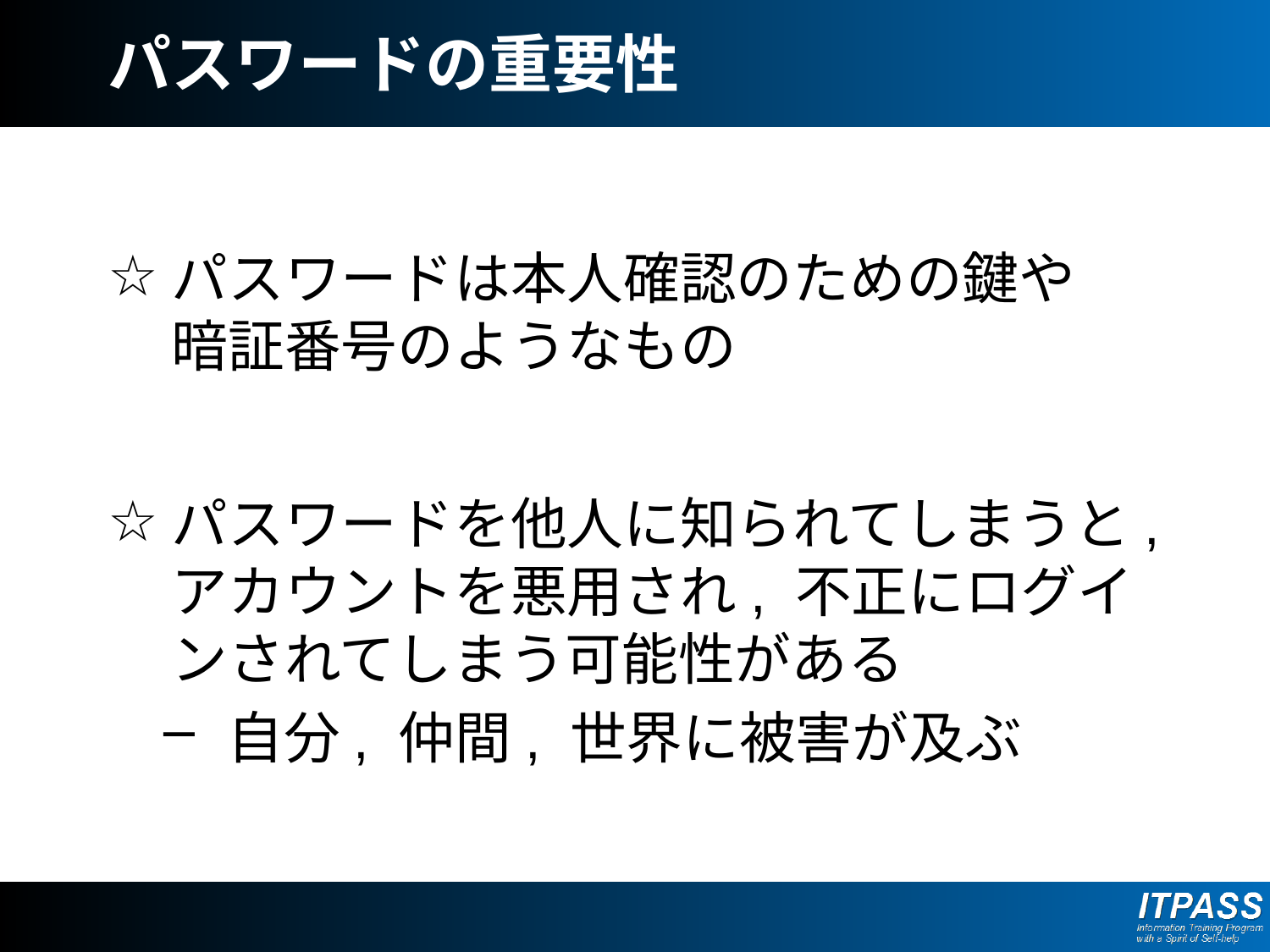

# パスワードの重要性
パスワードは本人確認のための鍵や
暗証番号のようなもの

パスワードを他人に知られてしまうと, アカウントを悪用され, 不正にログインされてしまう可能性がある
自分, 仲間, 世界に被害が及ぶ